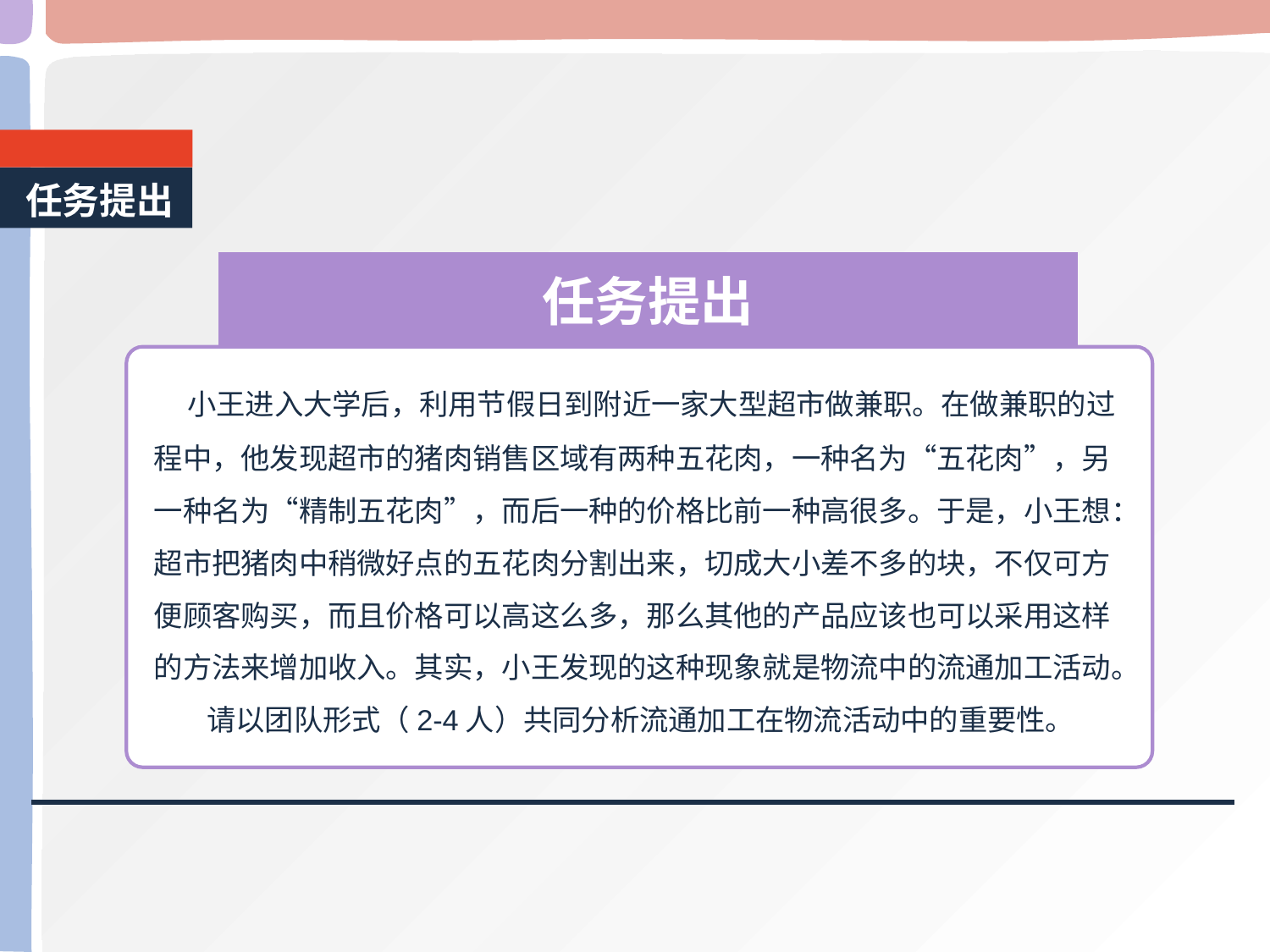

任务提出
任务提出

   小王进入大学后，利用节假日到附近一家大型超市做兼职。在做兼职的过程中，他发现超市的猪肉销售区域有两种五花肉，一种名为“五花肉”，另一种名为“精制五花肉”，而后一种的价格比前一种高很多。于是，小王想：超市把猪肉中稍微好点的五花肉分割出来，切成大小差不多的块，不仅可方便顾客购买，而且价格可以高这么多，那么其他的产品应该也可以采用这样的方法来增加收入。其实，小王发现的这种现象就是物流中的流通加工活动。
       请以团队形式（2-4人）共同分析流通加工在物流活动中的重要性。